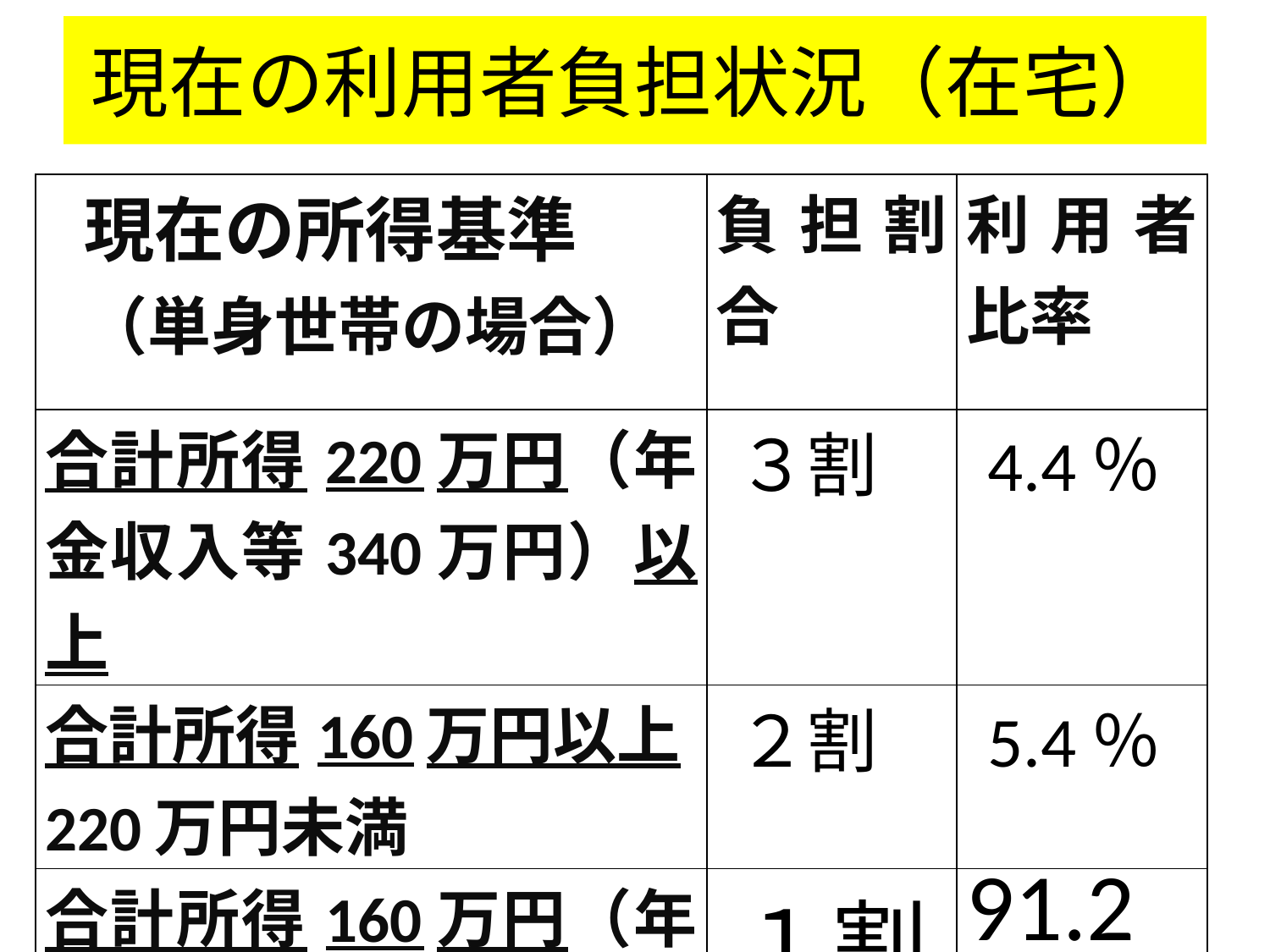

# 現在の利用者負担状況（在宅）
| 現在の所得基準 （単身世帯の場合） | 負担割合 | 利用者比率 |
| --- | --- | --- |
| 合計所得220万円（年金収入等340万円）以上 | ３割 | 4.4％ |
| 合計所得160万円以上220万円未満 | ２割 | 5.4％ |
| 合計所得160万円（年金収入等280万円）未満 | １割 | 91.2％ |